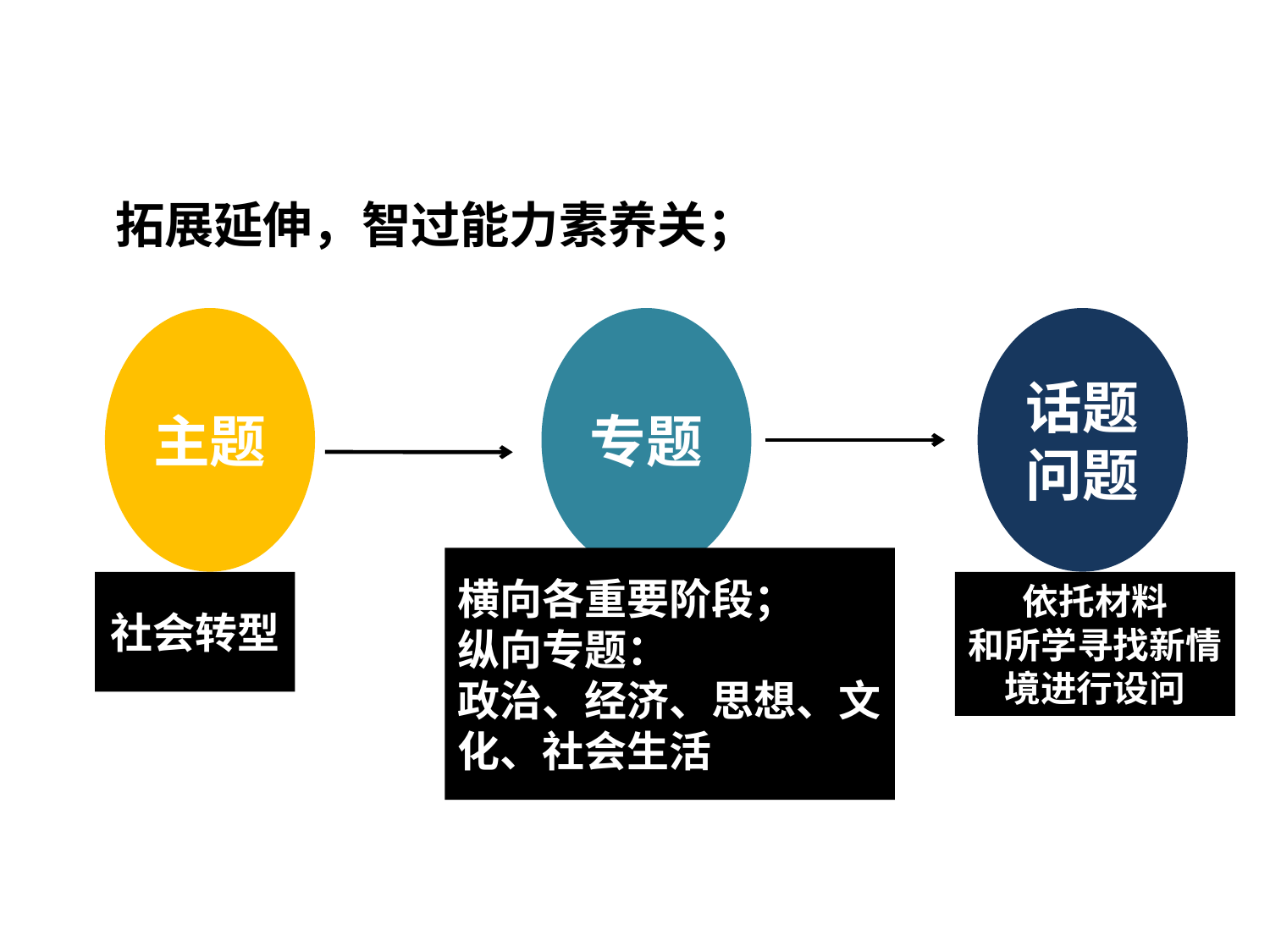

拓展延伸，智过能力素养关；
主题
专题
话题问题
横向各重要阶段；
纵向专题：
政治、经济、思想、文化、社会生活
社会转型
依托材料
和所学寻找新情境进行设问